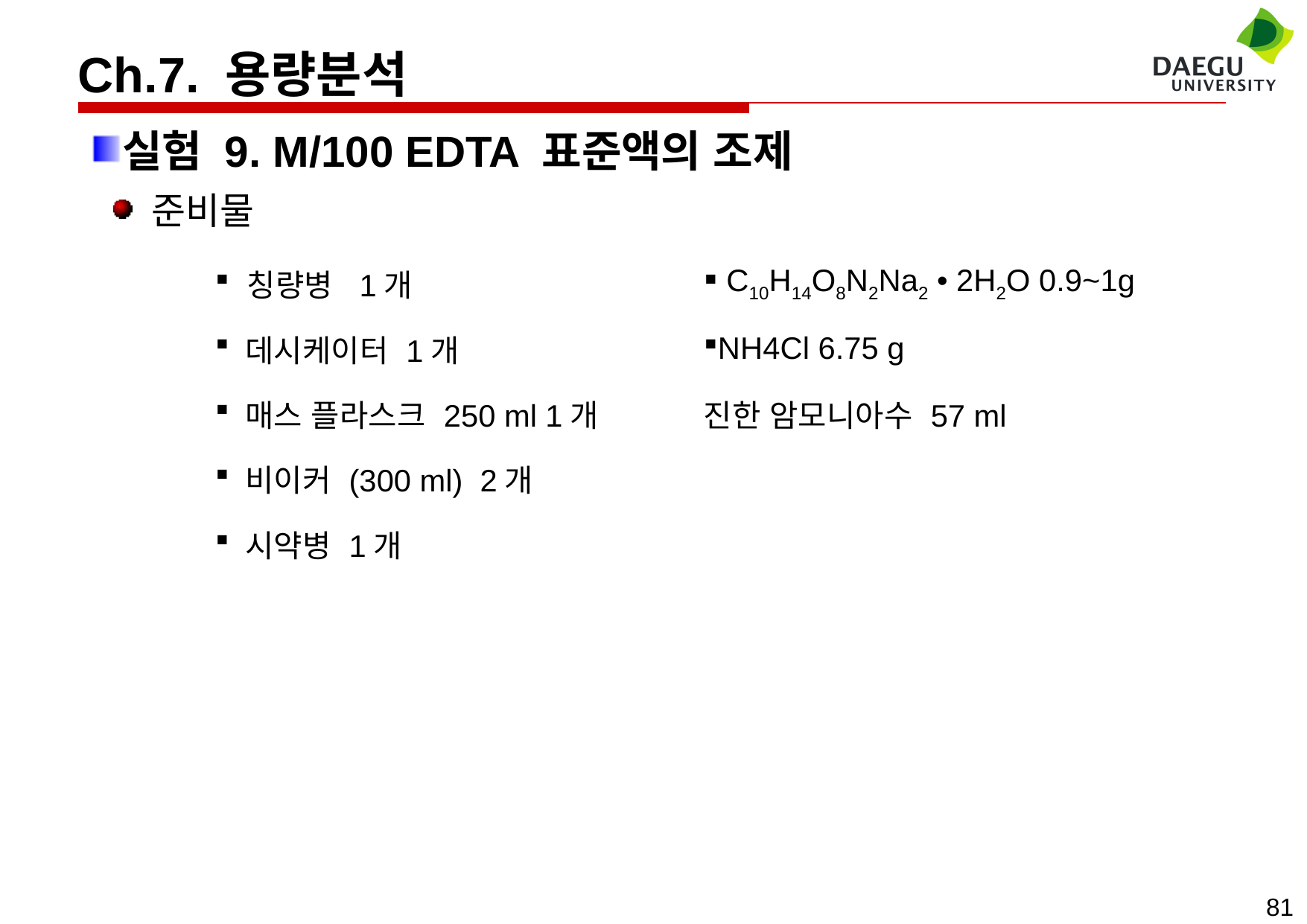

Ch.7. 용량분석
실험 9. M/100 EDTA 표준액의 조제
 준비물

| 칭량병 1개 | C10H14O8N2Na2 • 2H2O 0.9~1g |
| --- | --- |
| 데시케이터 1개 | NH4Cl 6.75 g |
| 매스 플라스크 250 ml 1개 | 진한 암모니아수 57 ml |
| 비이커 (300 ml) 2개 |  |
| 시약병 1개 |  |
81